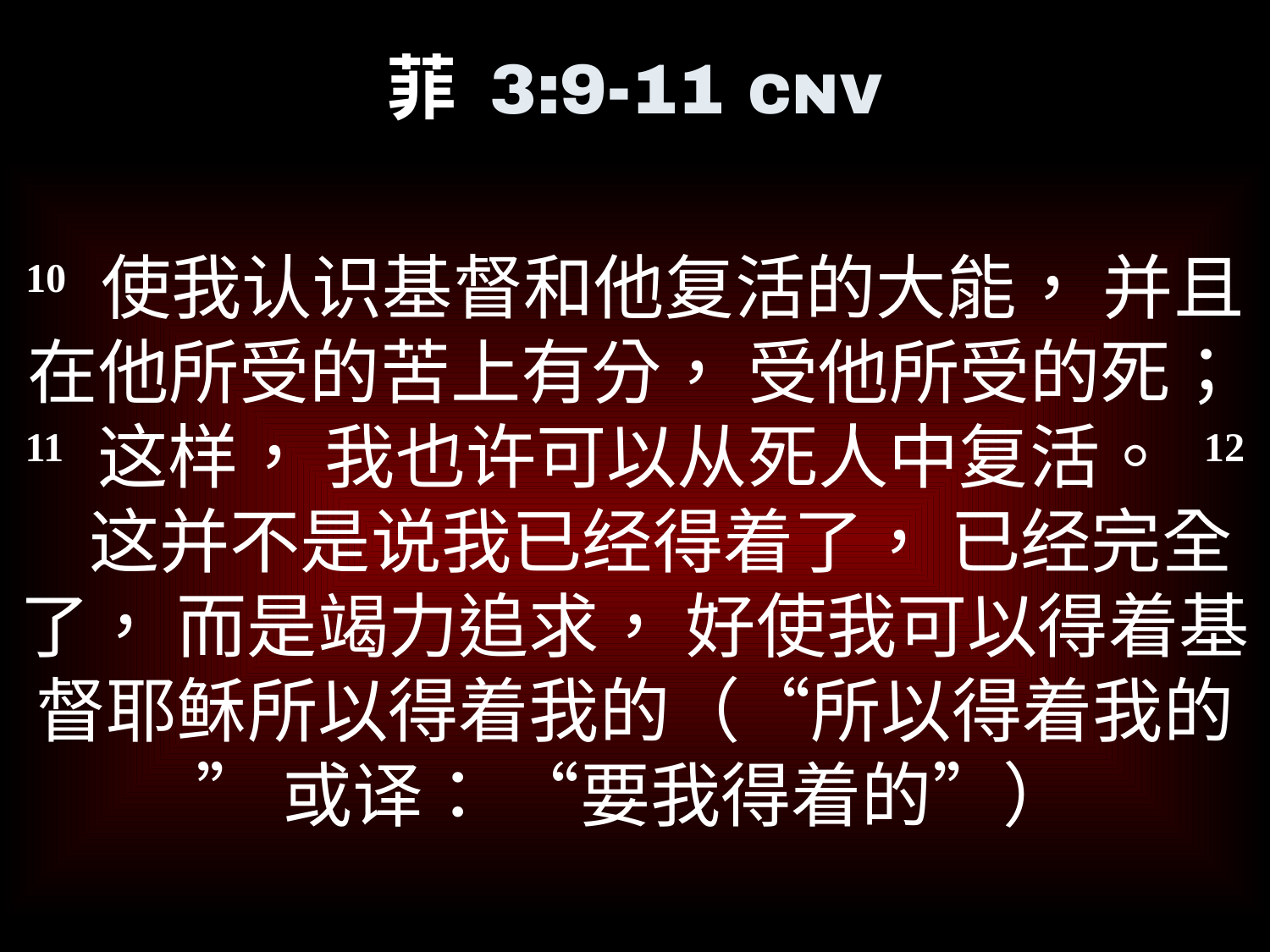

# 菲 3:9-11 CNV
10 使我认识基督和他复活的大能， 并且在他所受的苦上有分， 受他所受的死； 11 这样， 我也许可以从死人中复活。 12   这并不是说我已经得着了， 已经完全了， 而是竭力追求， 好使我可以得着基督耶稣所以得着我的（“所以得着我的” 或译： “要我得着的”）